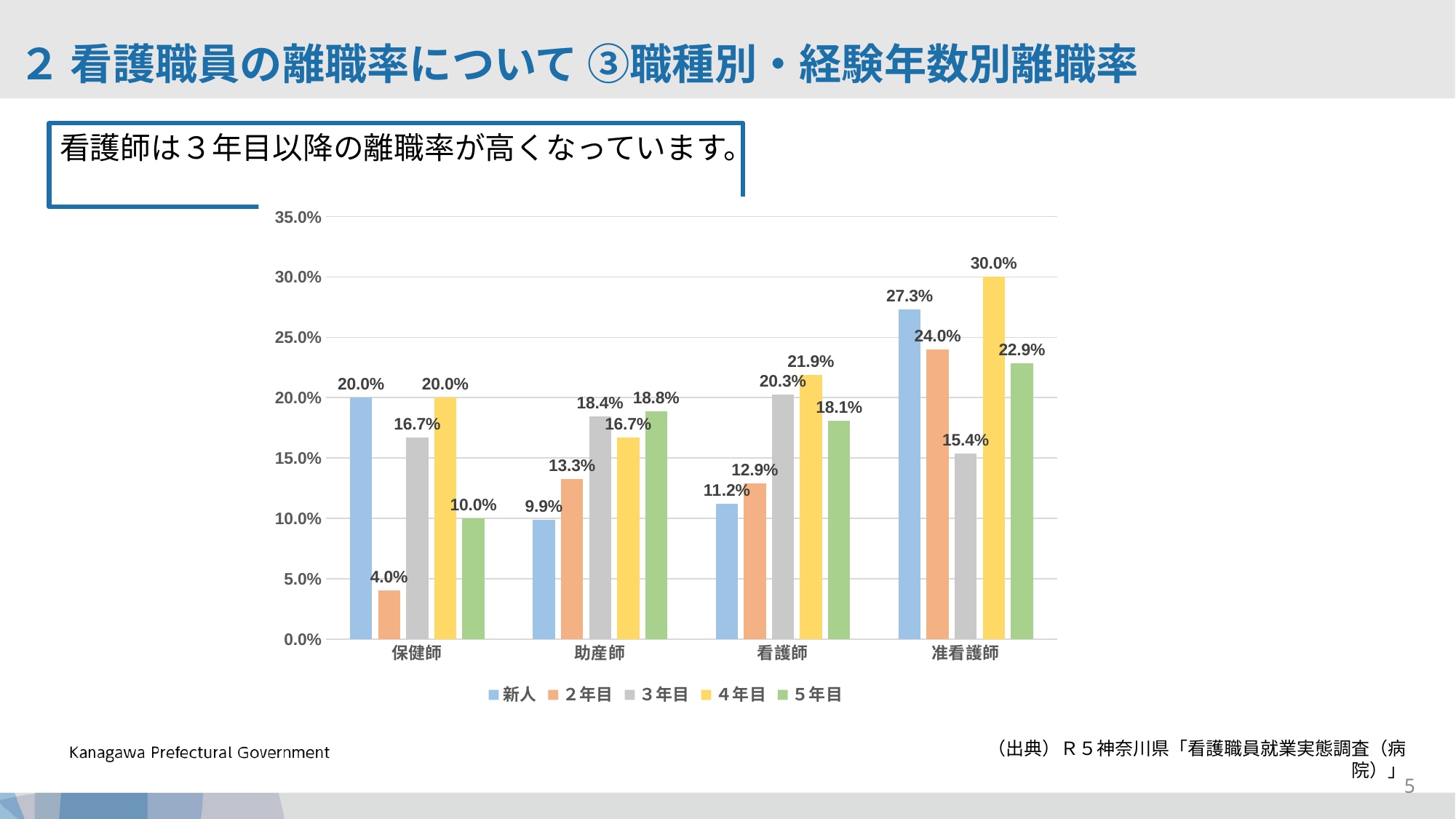

２ 看護職員の離職率について ③職種別・経験年数別離職率
看護師は３年目以降の離職率が高くなっています。

### Chart

| Category | 新人 | ２年目 | ３年目 | ４年目 | ５年目 |
|---|---|---|---|---|---|
| 保健師 | 0.2 | 0.04 | 0.16666666666666666 | 0.2 | 0.1 |
| 助産師 | 0.0989010989010989 | 0.13253012048192772 | 0.18421052631578946 | 0.16666666666666666 | 0.18840579710144928 |
| 看護師 | 0.112 | 0.12891737891737892 | 0.20269168026101142 | 0.2190137716570413 | 0.18081761006289307 |
| 准看護師 | 0.273 | 0.24 | 0.15384615384615385 | 0.3 | 0.22857142857142856 |
（出典）Ｒ５神奈川県「看護職員就業実態調査（病院）」
5